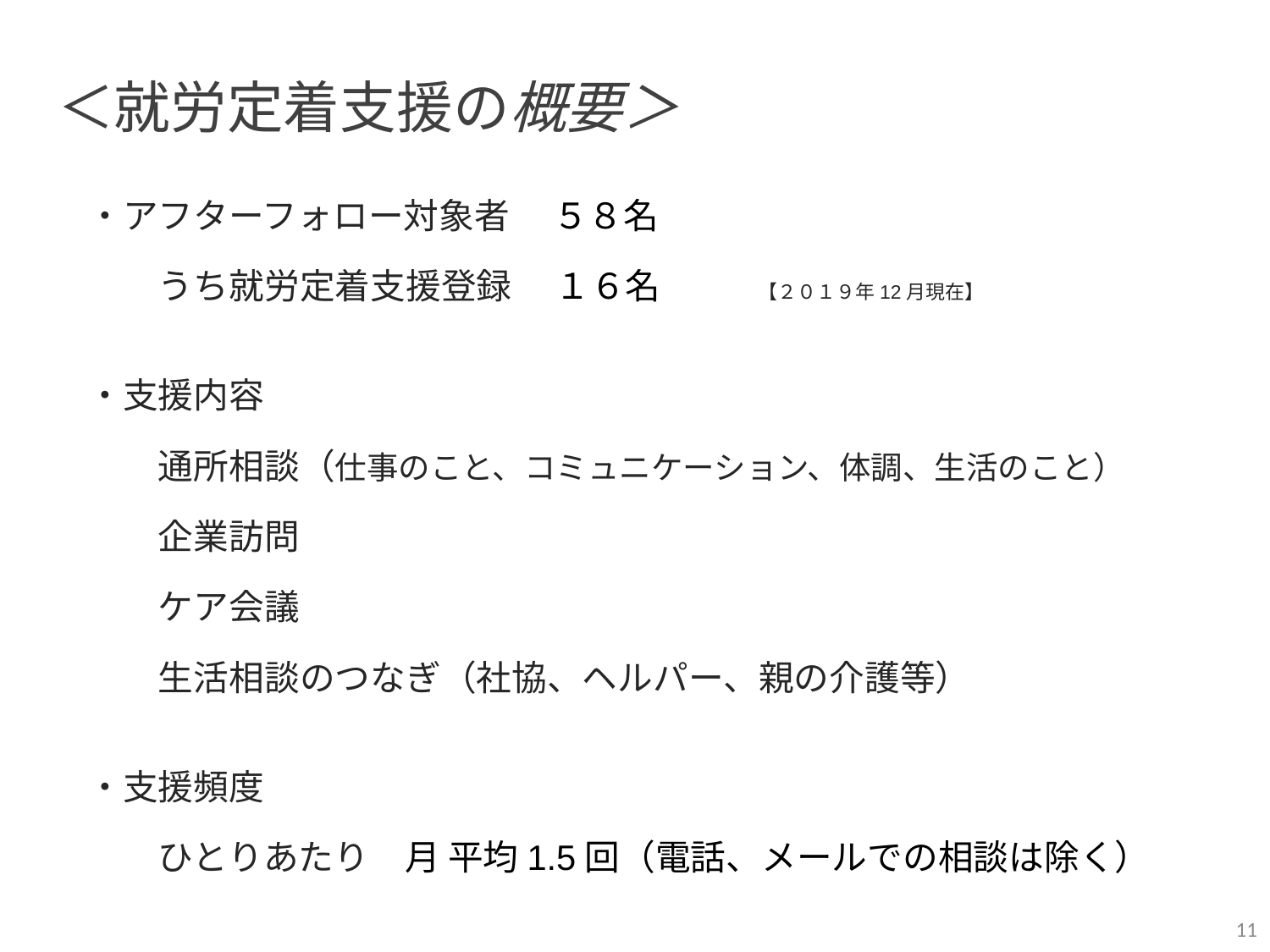

# ＜就労定着支援の概要＞
・アフターフォロー対象者　 ５８名
　　うち就労定着支援登録　 １６名　　　　　【２０１９年12月現在】

・支援内容
　　通所相談（仕事のこと、コミュニケーション、体調、生活のこと）
　　企業訪問
　　ケア会議
　　生活相談のつなぎ（社協、ヘルパー、親の介護等）

・支援頻度
　　ひとりあたり　月 平均1.5回（電話、メールでの相談は除く）

11